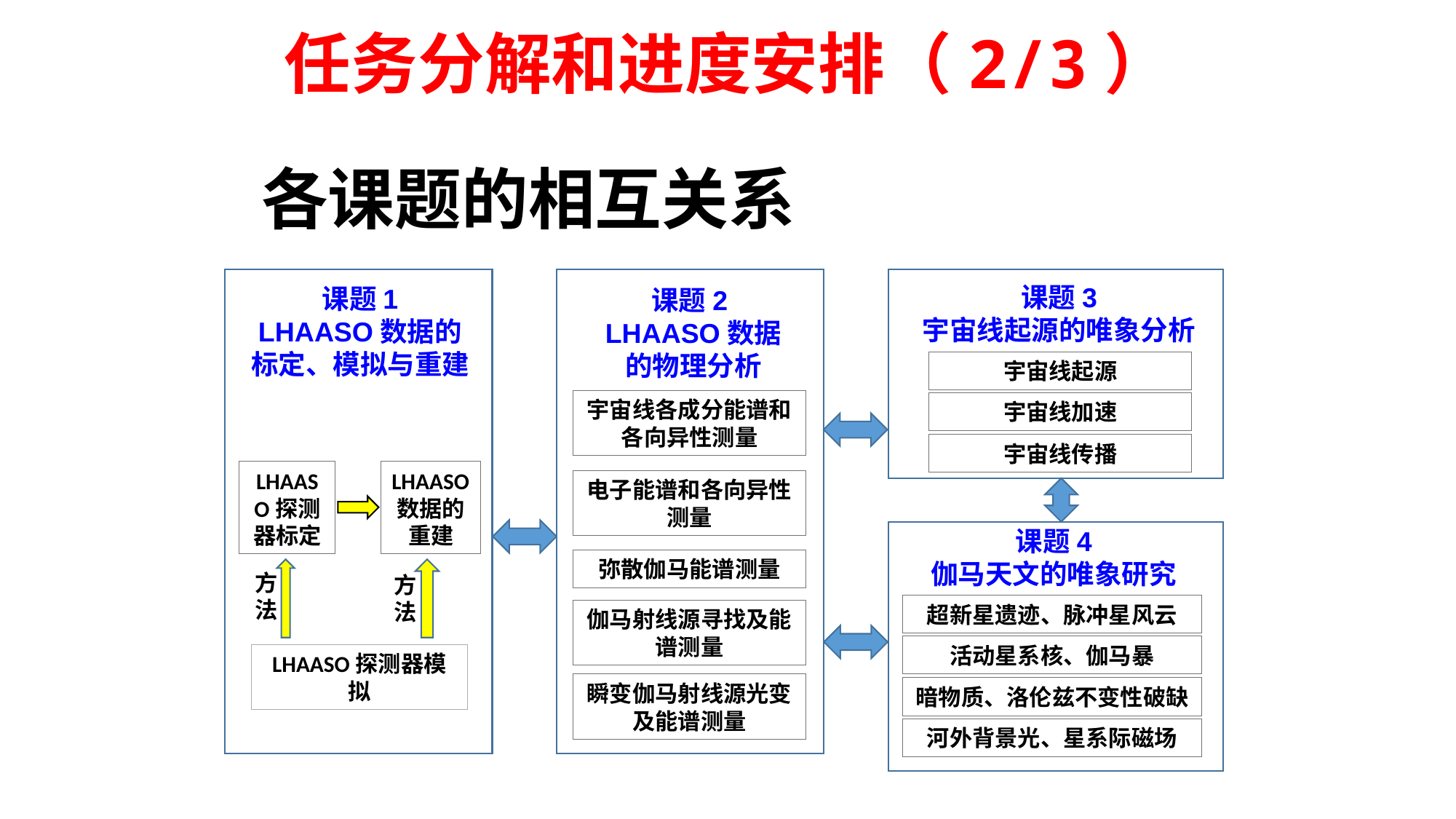

任务分解和进度安排（2/3）
# 各课题的相互关系

课题3
宇宙线起源的唯象分析
课题1
LHAASO数据的标定、模拟与重建
课题2
LHAASO数据的物理分析
宇宙线起源
宇宙线各成分能谱和各向异性测量
宇宙线加速

宇宙线传播
LHAASO数据的重建
LHAASO探测器标定
电子能谱和各向异性测量

课题4
伽马天文的唯象研究

弥散伽马能谱测量

方法
方法
超新星遗迹、脉冲星风云
伽马射线源寻找及能谱测量

活动星系核、伽马暴
LHAASO探测器模拟
瞬变伽马射线源光变及能谱测量
暗物质、洛伦兹不变性破缺
河外背景光、星系际磁场